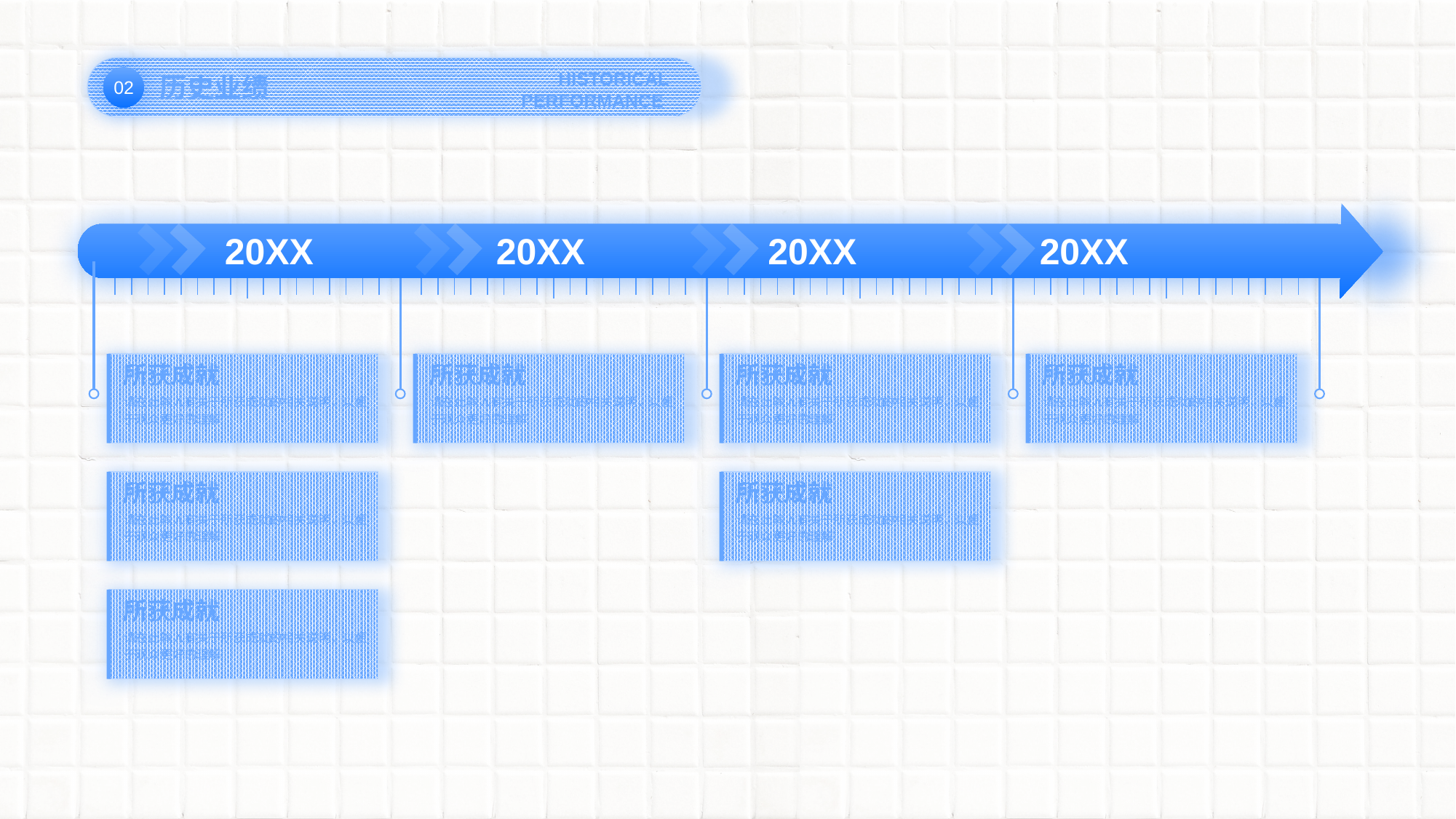

02
历史业绩
HISTORICAL PERFORMANCE

20XX
20XX
20XX
20XX

所获成就
请在此输入有关于所获成就的相关说明，以便于观众更好的理解

所获成就
请在此输入有关于所获成就的相关说明，以便于观众更好的理解

所获成就
请在此输入有关于所获成就的相关说明，以便于观众更好的理解

所获成就
请在此输入有关于所获成就的相关说明，以便于观众更好的理解

所获成就
请在此输入有关于所获成就的相关说明，以便于观众更好的理解

所获成就
请在此输入有关于所获成就的相关说明，以便于观众更好的理解

所获成就
请在此输入有关于所获成就的相关说明，以便于观众更好的理解